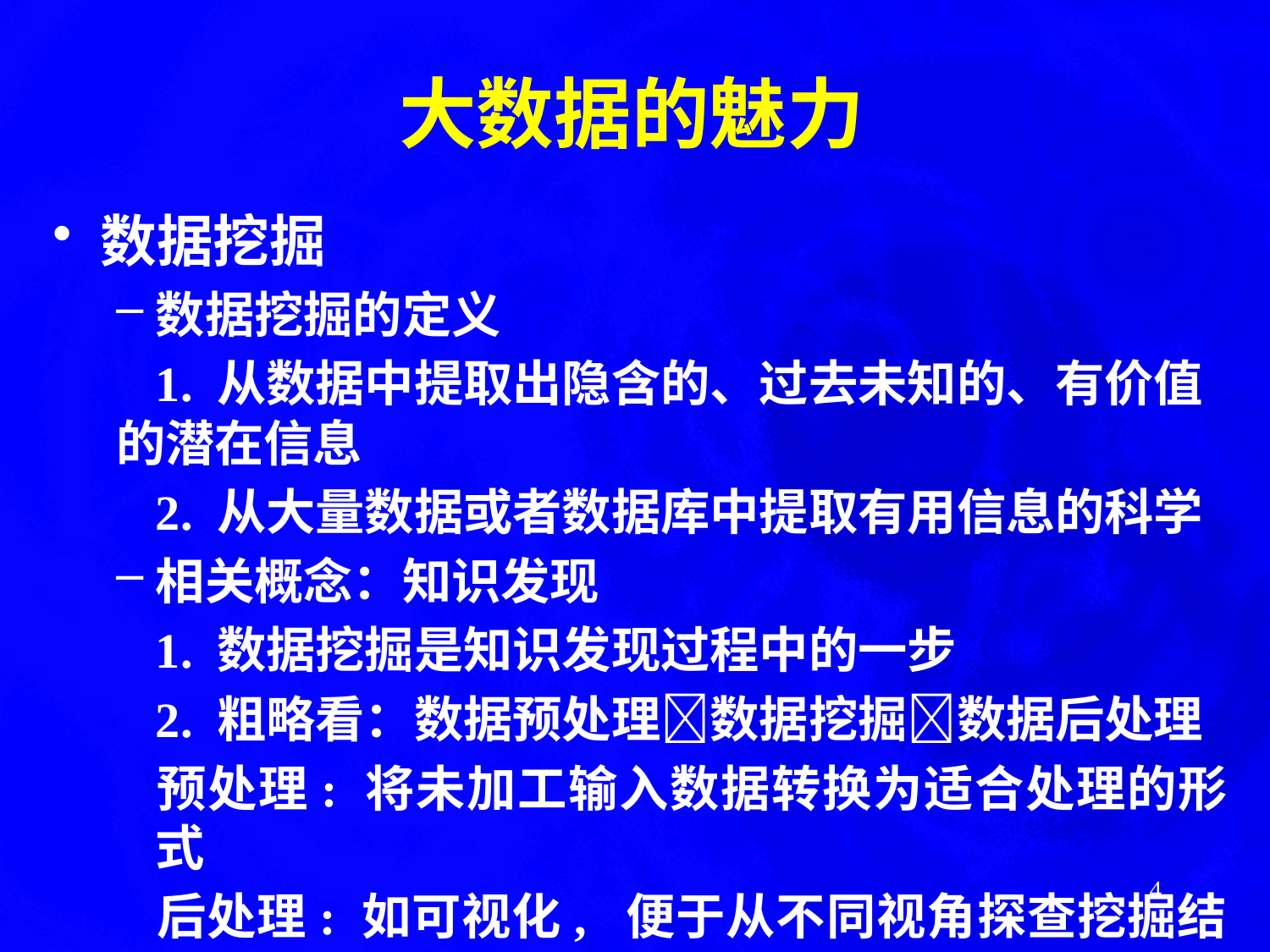

大数据的魅力
数据挖掘
数据挖掘的定义
	1. 从数据中提取出隐含的、过去未知的、有价值
的潜在信息
	2. 从大量数据或者数据库中提取有用信息的科学
相关概念：知识发现
	1. 数据挖掘是知识发现过程中的一步
	2. 粗略看：数据预处理→数据挖掘→数据后处理
	预处理: 将未加工输入数据转换为适合处理的形式
	后处理: 如可视化,  便于从不同视角探查挖掘结果
4